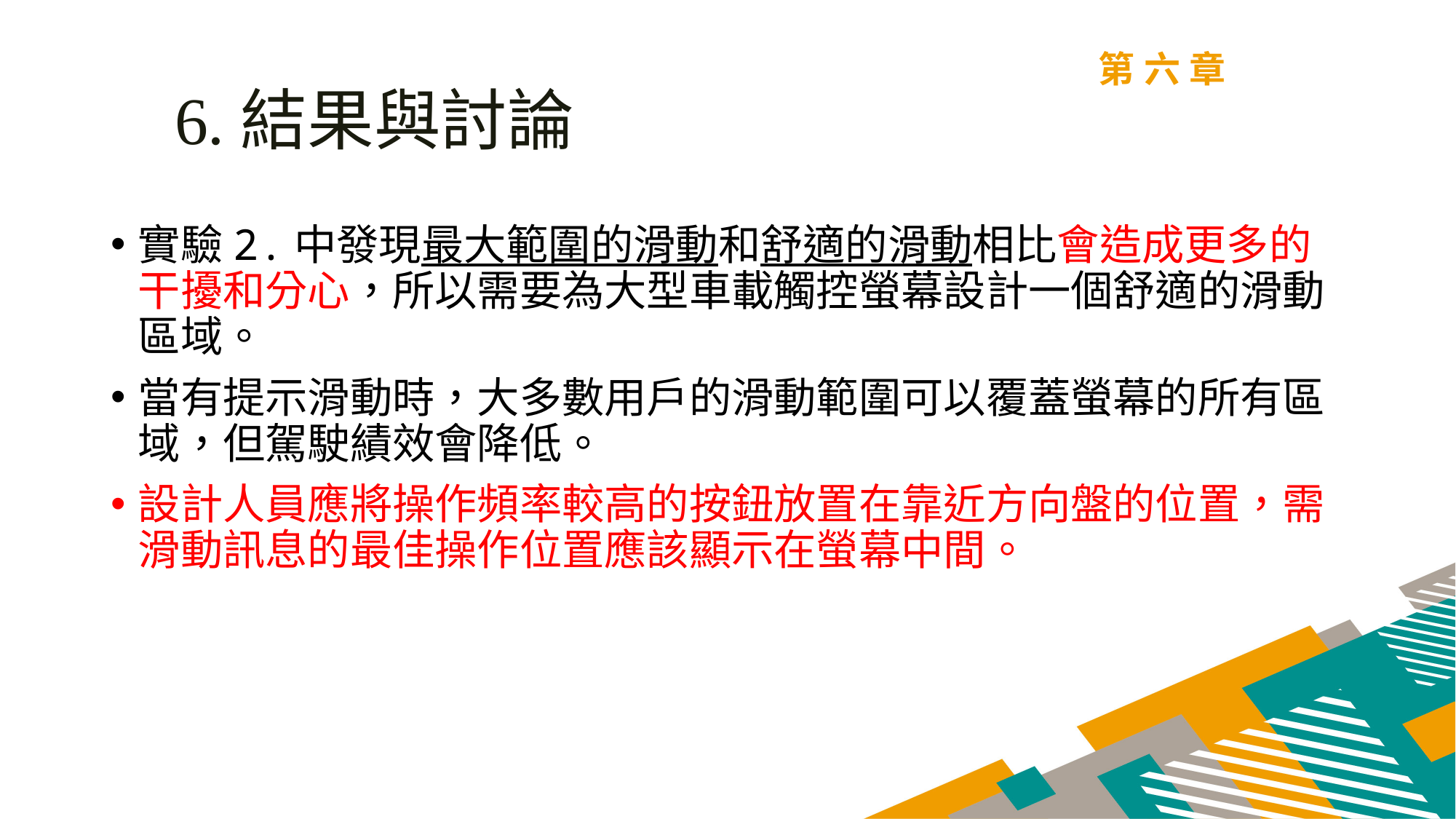

第六章
6.結果與討論
實驗2.中發現最大範圍的滑動和舒適的滑動相比會造成更多的干擾和分心，所以需要為大型車載觸控螢幕設計一個舒適的滑動區域。
當有提示滑動時，大多數用戶的滑動範圍可以覆蓋螢幕的所有區域，但駕駛績效會降低。
設計人員應將操作頻率較高的按鈕放置在靠近方向盤的位置，需滑動訊息的最佳操作位置應該顯示在螢幕中間。